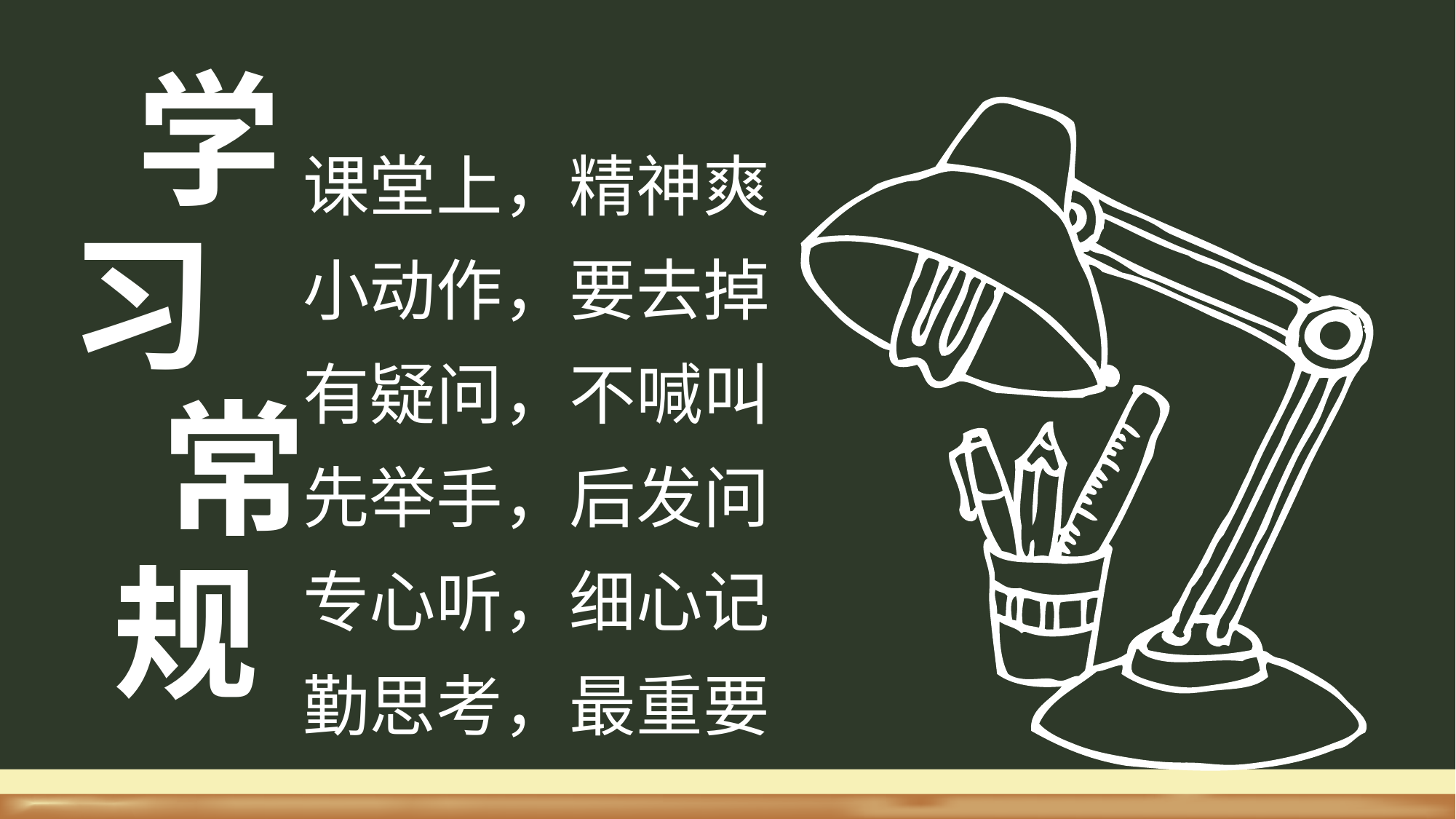

学

课堂上，精神爽
小动作，要去掉
有疑问，不喊叫
先举手，后发问
专心听，细心记
勤思考，最重要
习
常
规